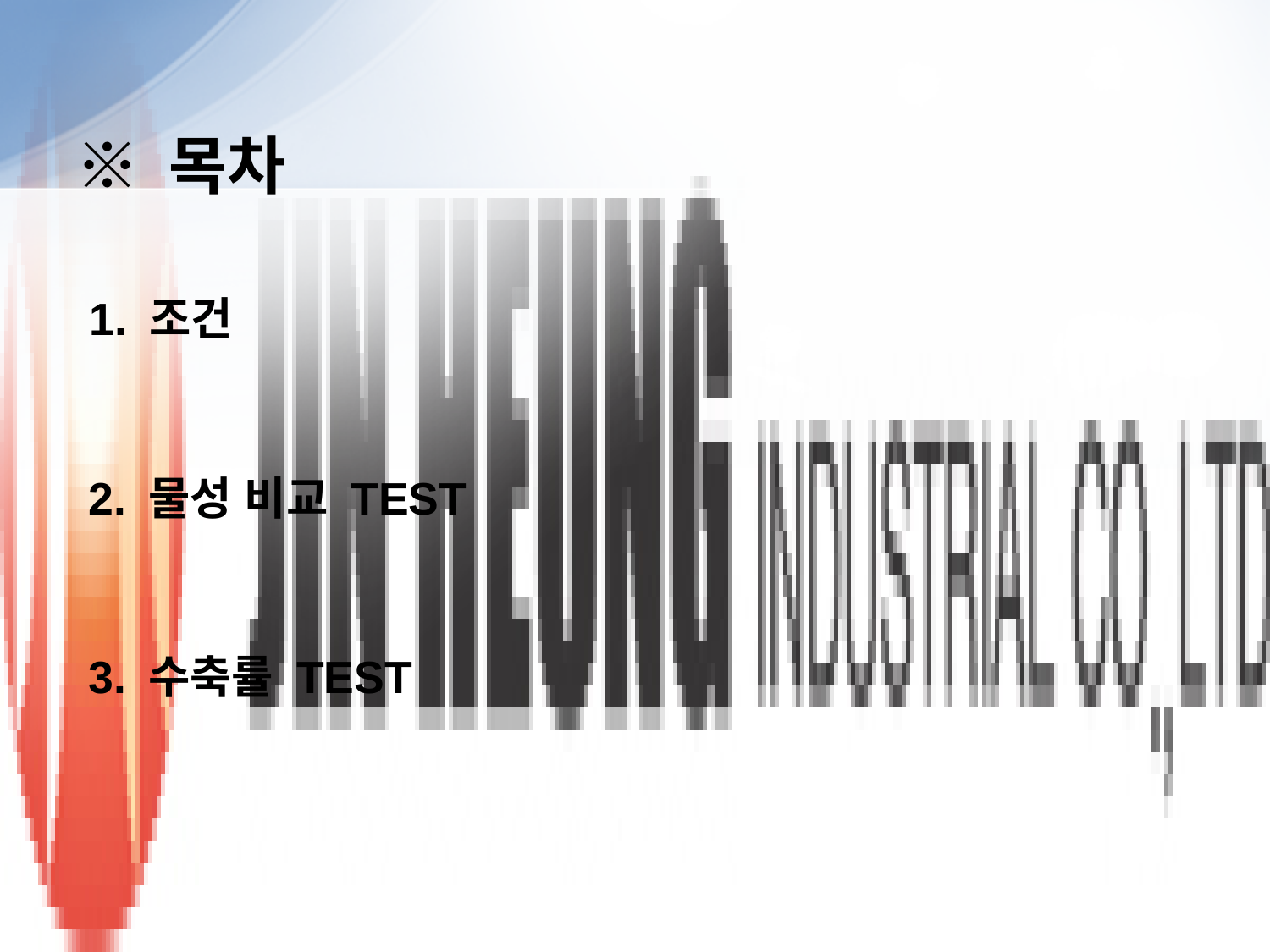

# ※ 목차
 1. 조건

 2. 물성 비교 TEST

 3. 수축률 TEST